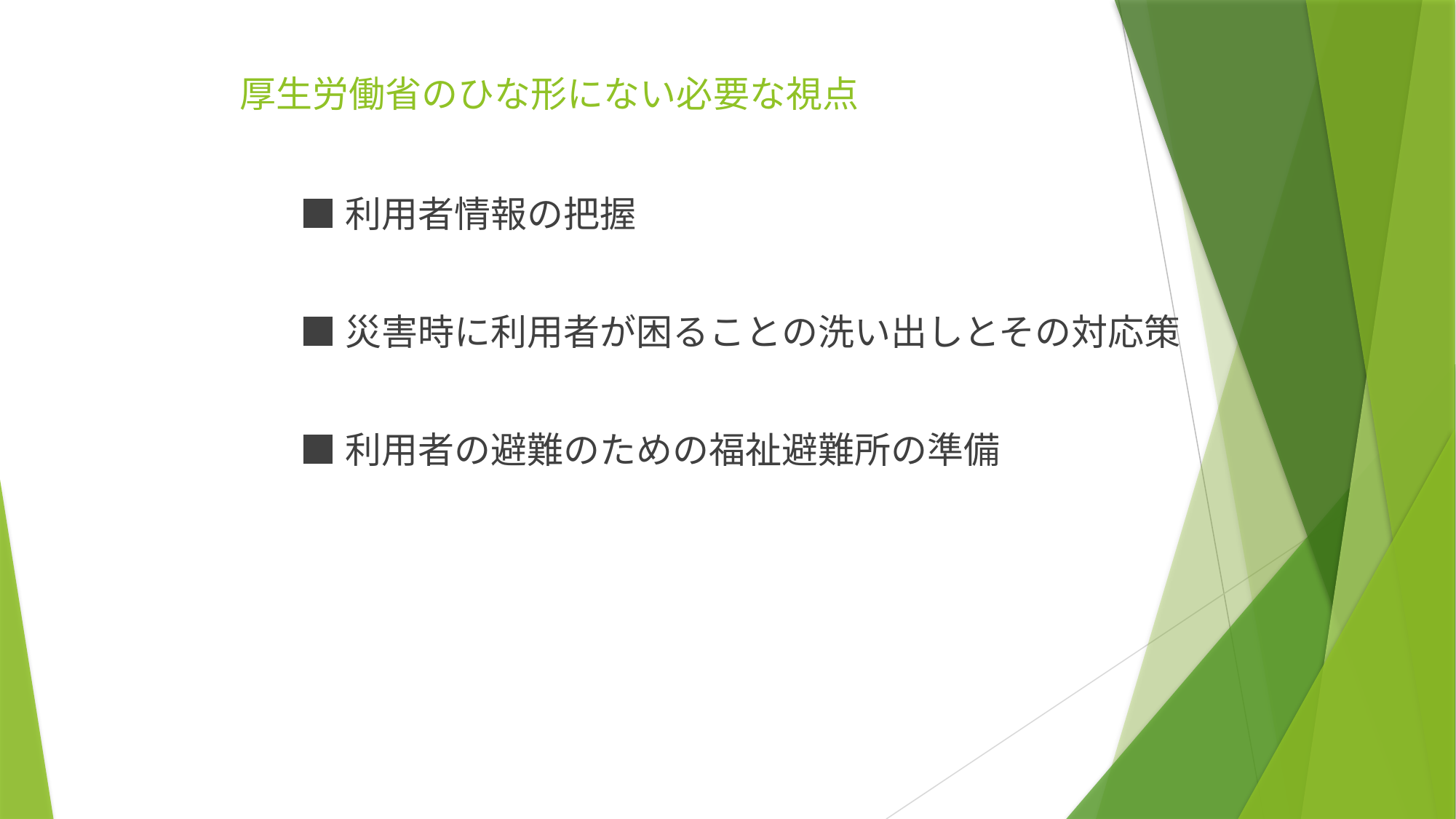

# 厚生労働省のひな形にない必要な視点
■利用者情報の把握

■災害時に利用者が困ることの洗い出しとその対応策

■利用者の避難のための福祉避難所の準備